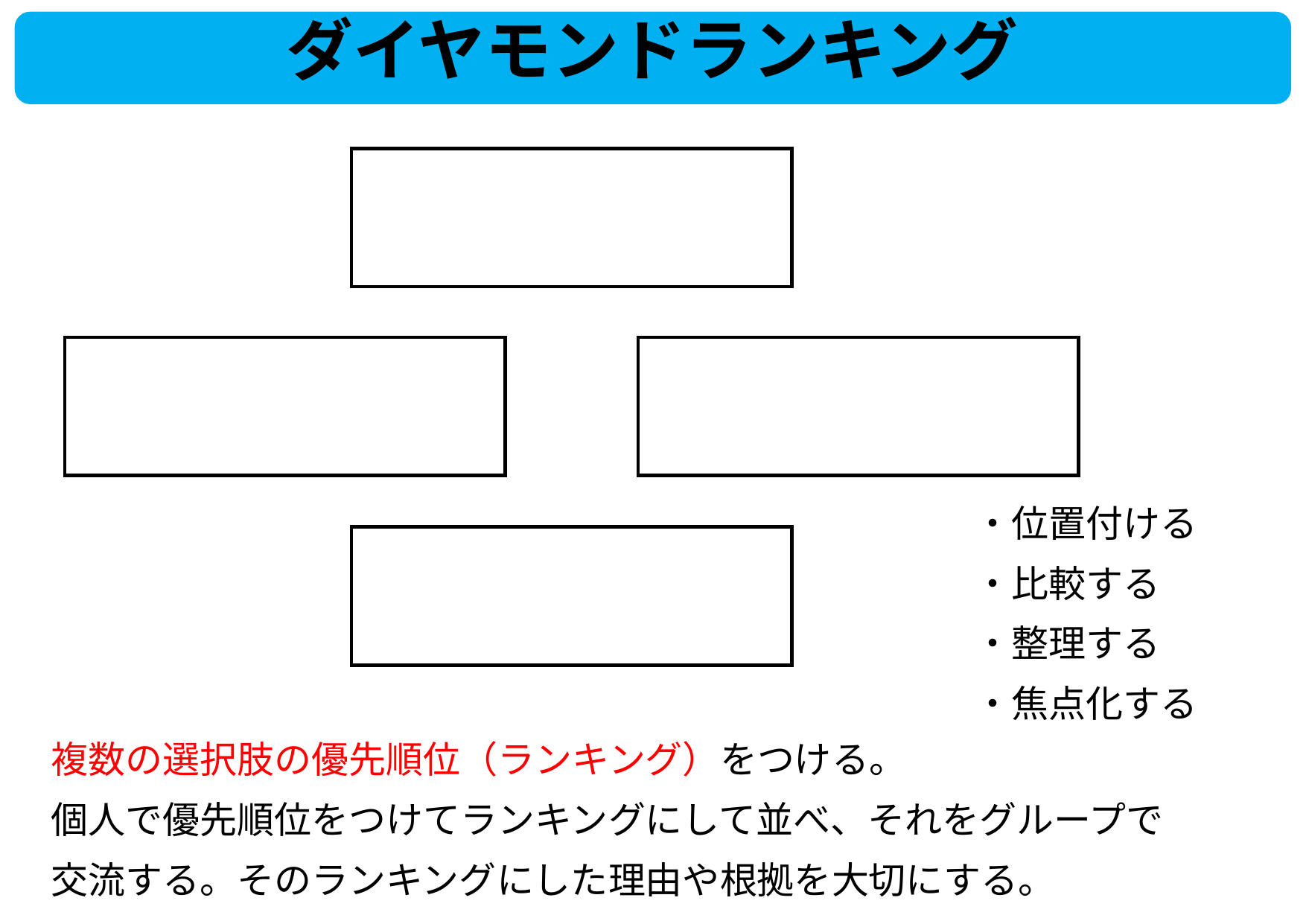

# ダイヤモンドランキング

・位置付ける
・比較する
・整理する
・焦点化する

複数の選択肢の優先順位（ランキング）をつける。
個人で優先順位をつけてランキングにして並べ、それをグループで
交流する。そのランキングにした理由や根拠を大切にする。